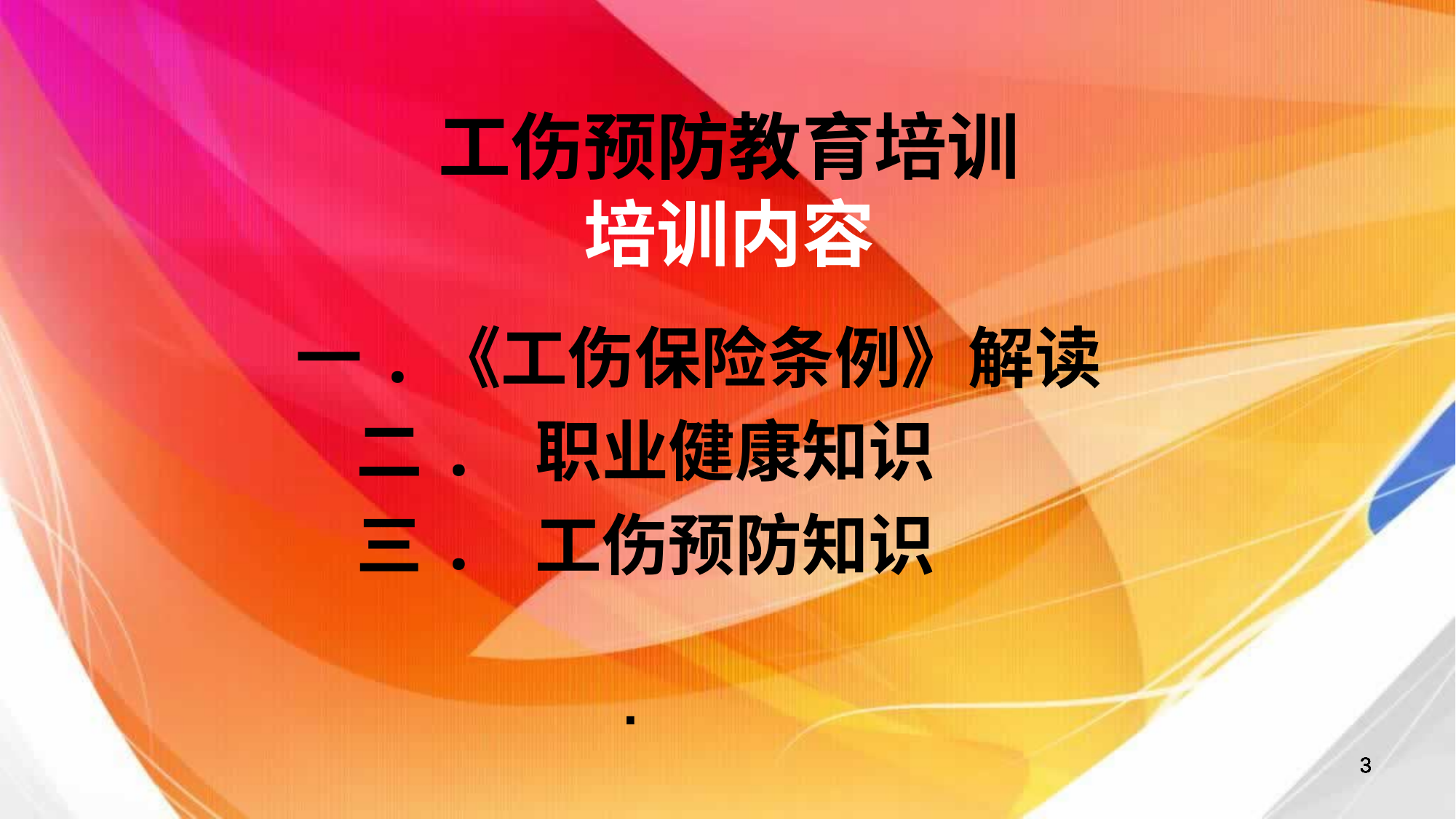

# 工伤预防教育培训 培训内容

        一.《工伤保险条例》解读
 二. 职业健康知识
 三. 工伤预防知识

.
3
3
3
3
3
3
3
3